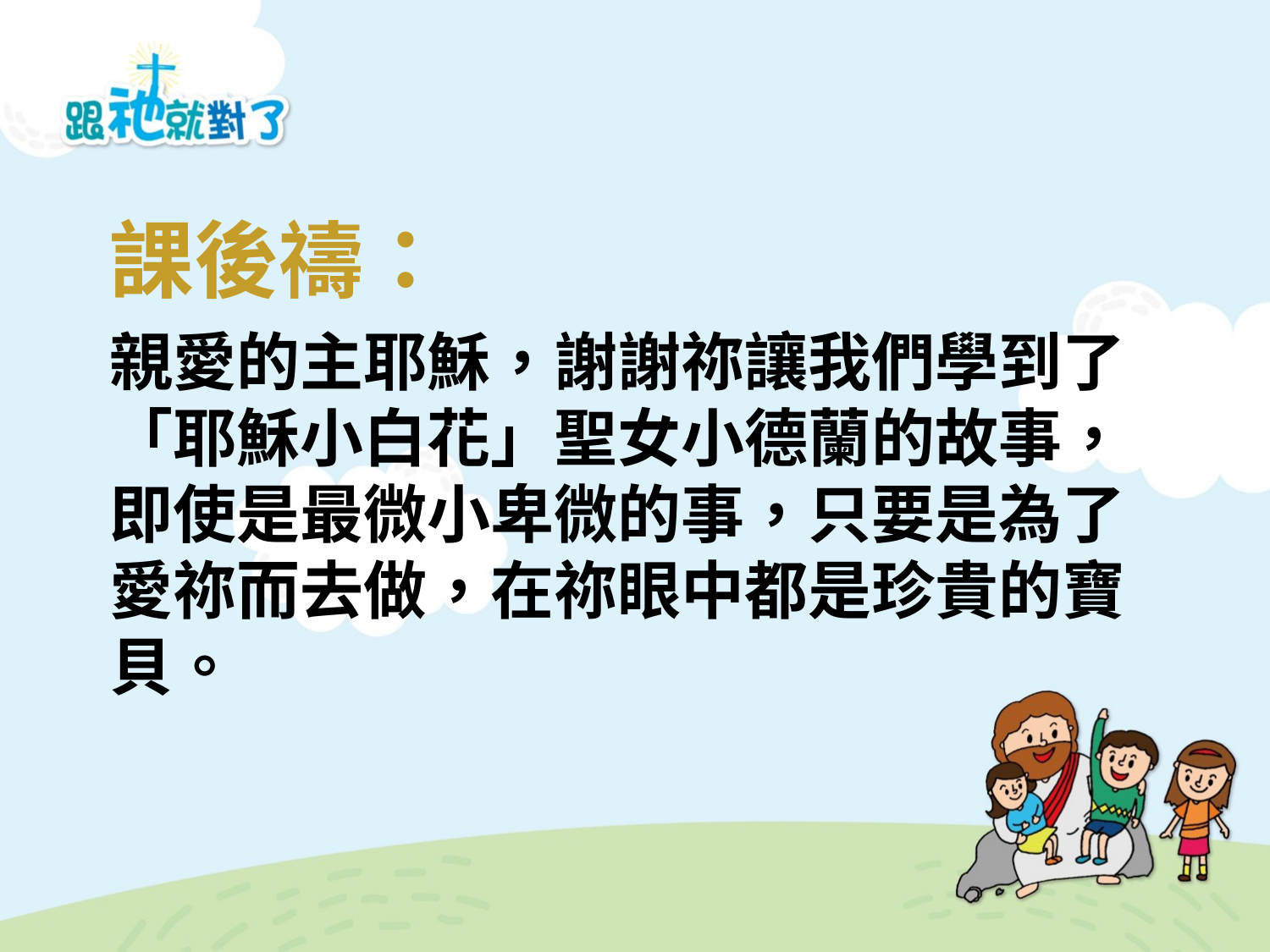

課後禱：
親愛的主耶穌，謝謝祢讓我們學到了「耶穌小白花」聖女小德蘭的故事，即使是最微小卑微的事，只要是為了愛祢而去做，在祢眼中都是珍貴的寶貝。